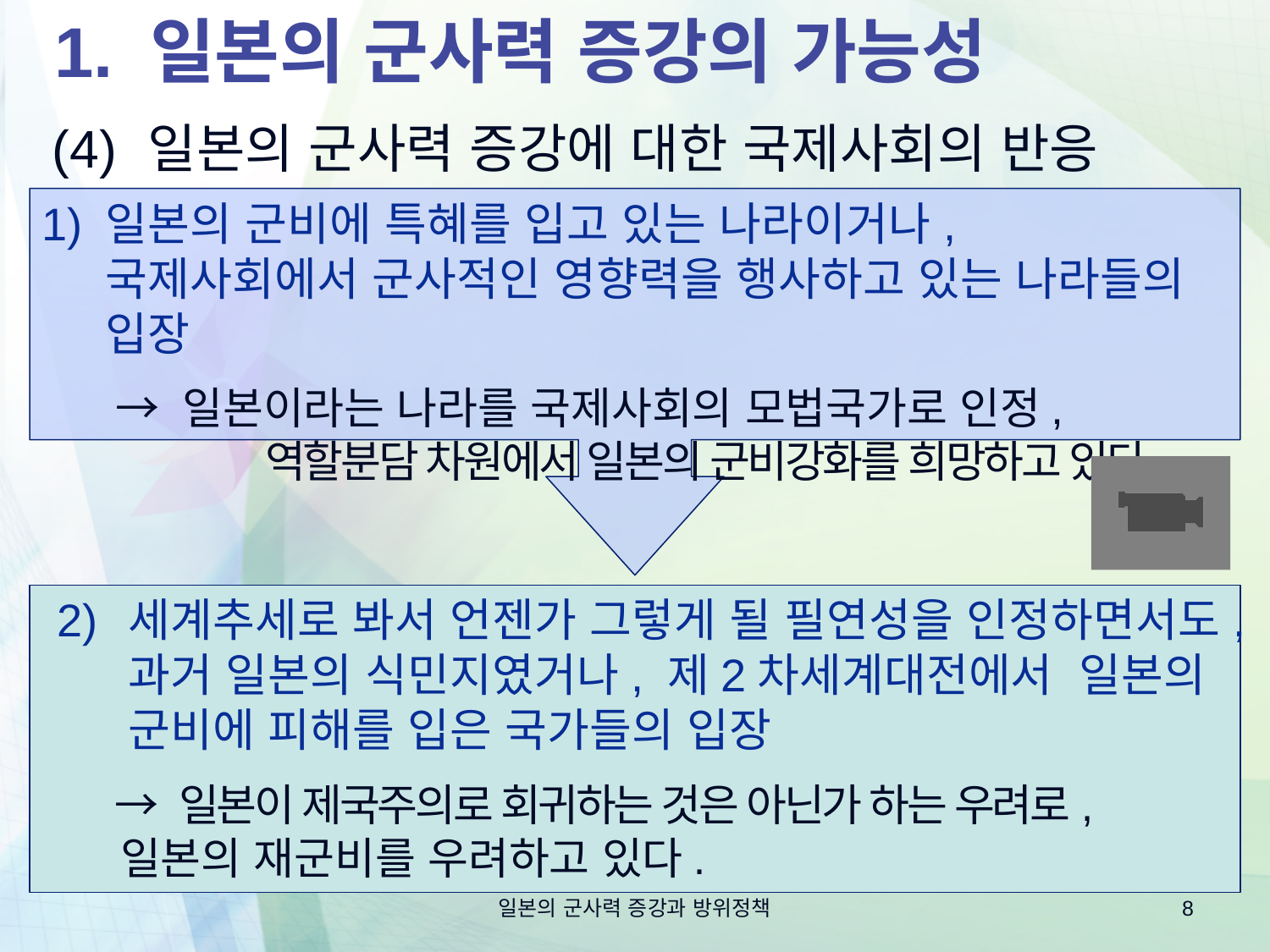

# 1. 일본의 군사력 증강의 가능성
 일본의 군사력 증강에 대한 국제사회의 반응

일본의 군비에 특혜를 입고 있는 나라이거나, 국제사회에서 군사적인 영향력을 행사하고 있는 나라들의 입장

      → 일본이라는 나라를 국제사회의 모법국가로 인정,
		  역할분담 차원에서 일본의 군비강화를 희망하고 있다.

세계추세로 봐서 언젠가 그렇게 될 필연성을 인정하면서도, 과거 일본의 식민지였거나, 제2차세계대전에서  일본의 군비에 피해를 입은 국가들의 입장

      → 일본이 제국주의로 회귀하는 것은 아닌가 하는 우려로,    일본의 재군비를 우려하고 있다.
일본의 군사력 증강과 방위정책
8